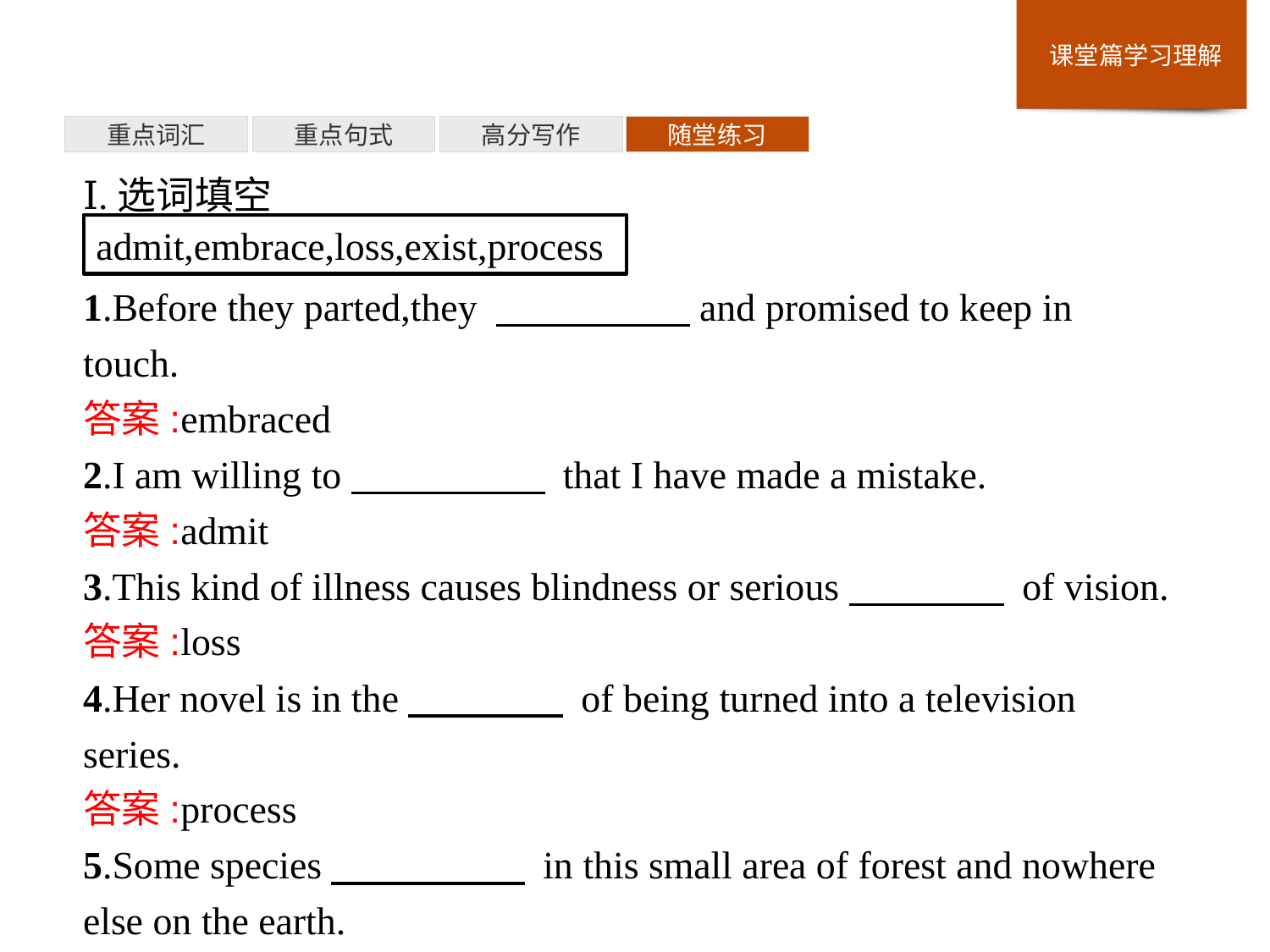

重点词汇
重点句式
高分写作
随堂练习
Ⅰ.选词填空

1.Before they parted,they 　　　　　and promised to keep in touch.
答案:embraced
2.I am willing to　　　　　 that I have made a mistake.
答案:admit
3.This kind of illness causes blindness or serious　　　　 of vision.
答案:loss
4.Her novel is in the　　　　 of being turned into a television series.
答案:process
5.Some species　　　　　 in this small area of forest and nowhere else on the earth.
答案:exist
admit,embrace,loss,exist,process